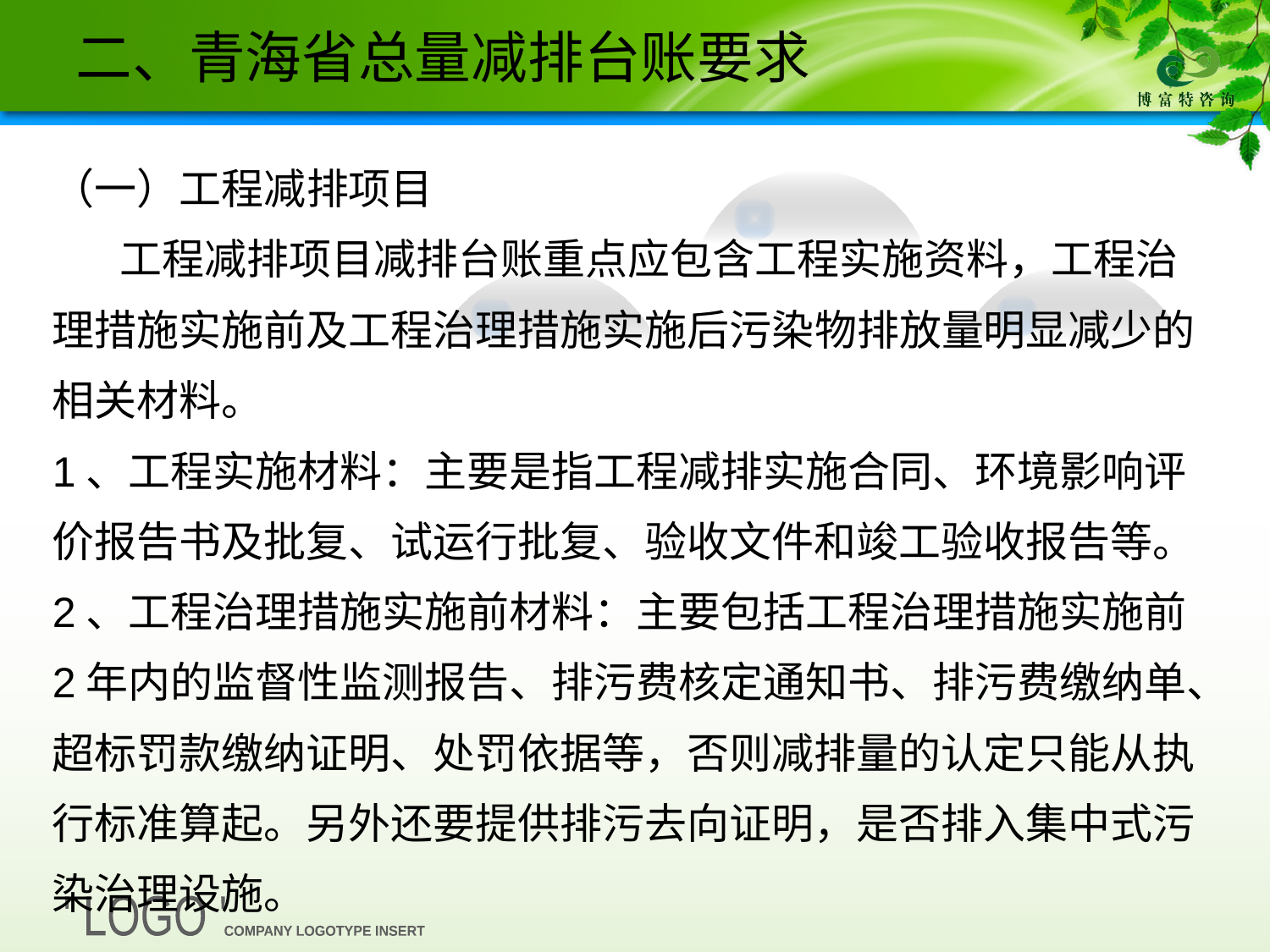

二、青海省总量减排台账要求
（一）工程减排项目
      工程减排项目减排台账重点应包含工程实施资料，工程治理措施实施前及工程治理措施实施后污染物排放量明显减少的相关材料。
1、工程实施材料：主要是指工程减排实施合同、环境影响评价报告书及批复、试运行批复、验收文件和竣工验收报告等。
2、工程治理措施实施前材料：主要包括工程治理措施实施前2年内的监督性监测报告、排污费核定通知书、排污费缴纳单、超标罚款缴纳证明、处罚依据等，否则减排量的认定只能从执行标准算起。另外还要提供排污去向证明，是否排入集中式污染治理设施。